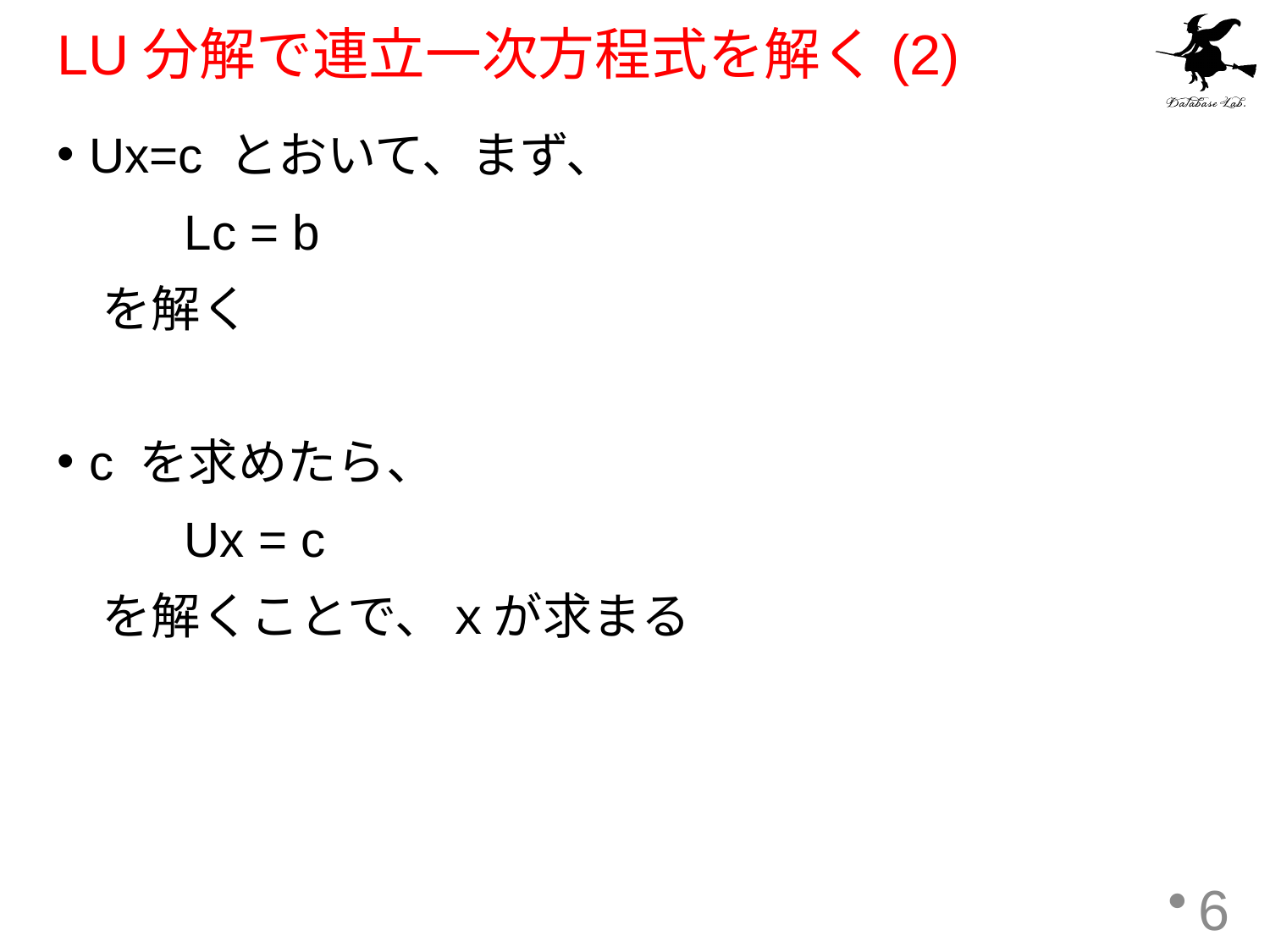

# LU分解で連立一次方程式を解く(2)
Ux=c とおいて、まず、
	Lc = b
   を解く

c を求めたら、
   	Ux = c
   を解くことで、ｘが求まる
6